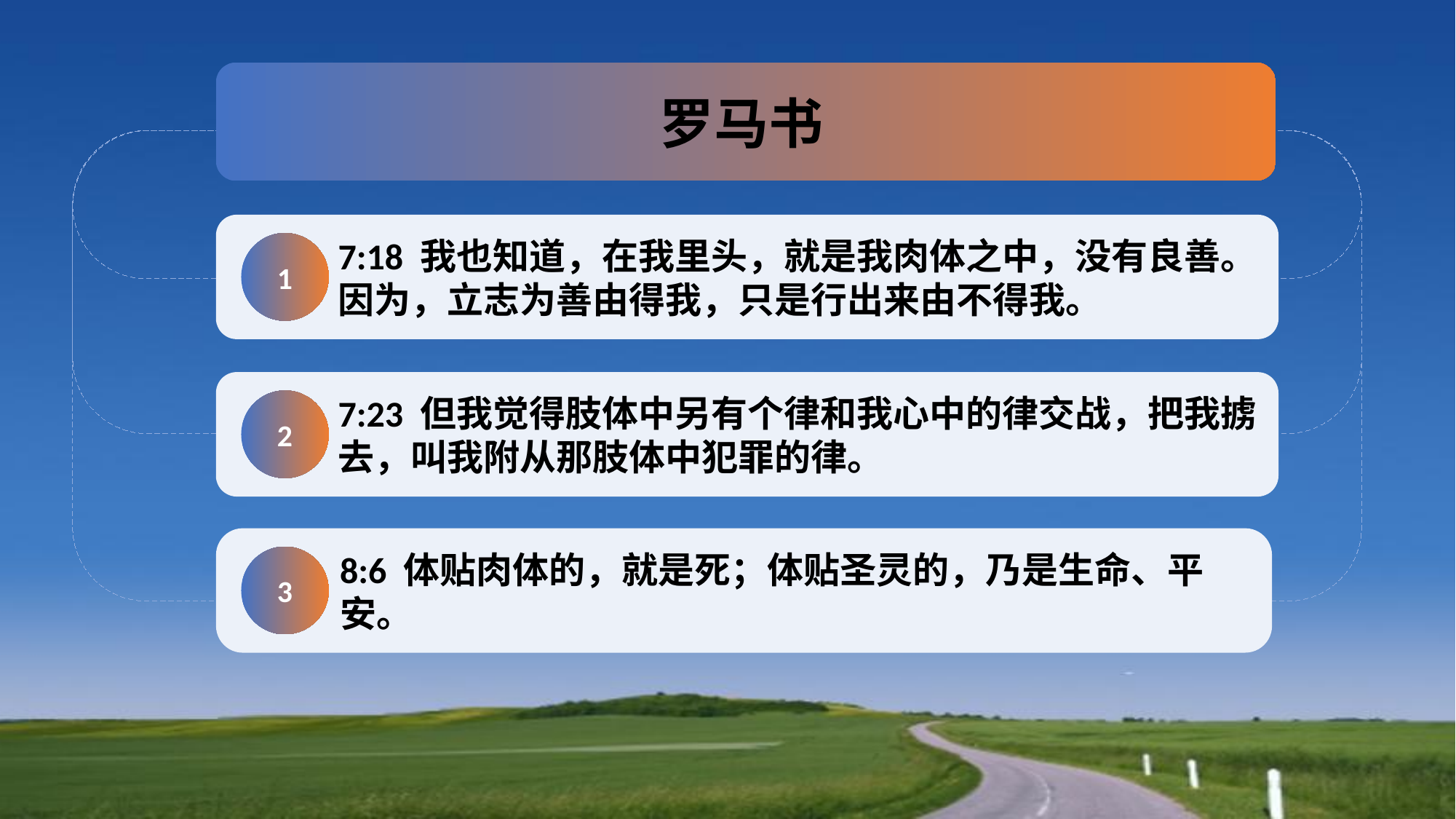

罗马书

7:18 我也知道，在我里头，就是我肉体之中，没有良善。因为，立志为善由得我，只是行出来由不得我。
1

7:23 但我觉得肢体中另有个律和我心中的律交战，把我掳去，叫我附从那肢体中犯罪的律。
2
8:6 体贴肉体的，就是死；体贴圣灵的，乃是生命、平安。
3